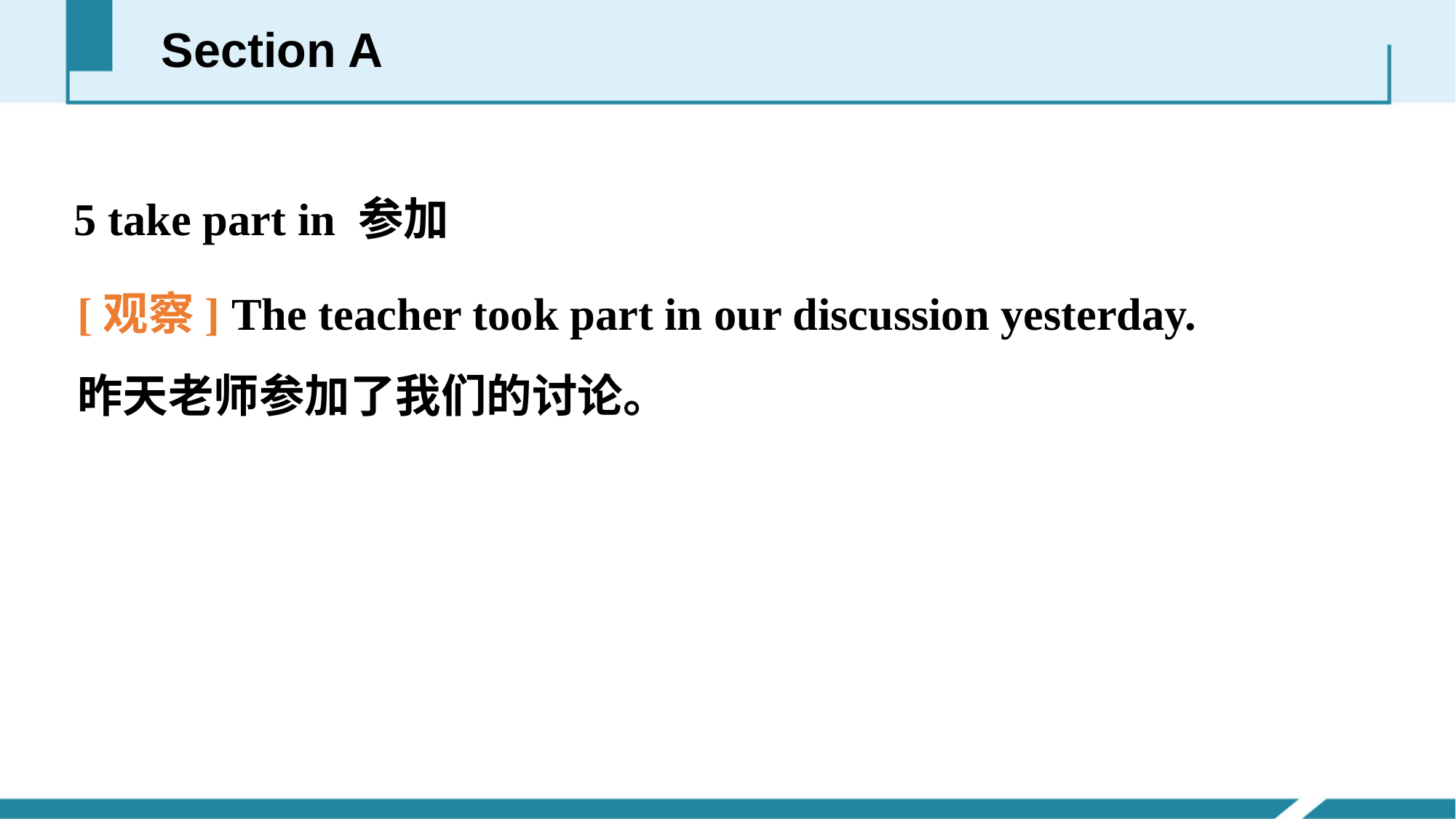

Section A
5 take part in 参加
[观察] The teacher took part in our discussion yesterday.
昨天老师参加了我们的讨论。